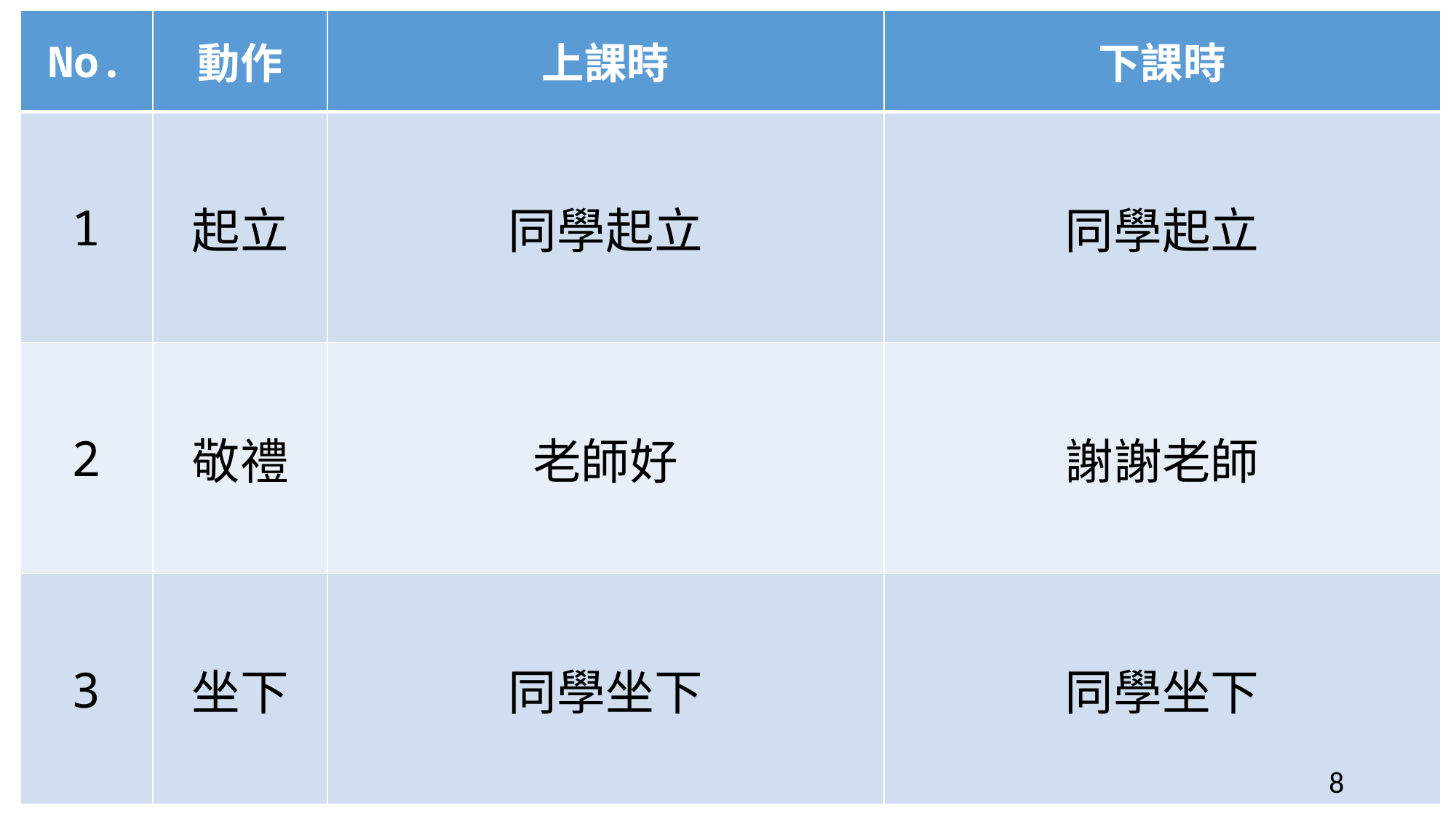

| No. | 動作 | 上課時 | 下課時 |
| --- | --- | --- | --- |
| 1 | 起立 | 同學起立 | 同學起立 |
| 2 | 敬禮 | 老師好 | 謝謝老師 |
| 3 | 坐下 | 同學坐下 | 同學坐下 |
8